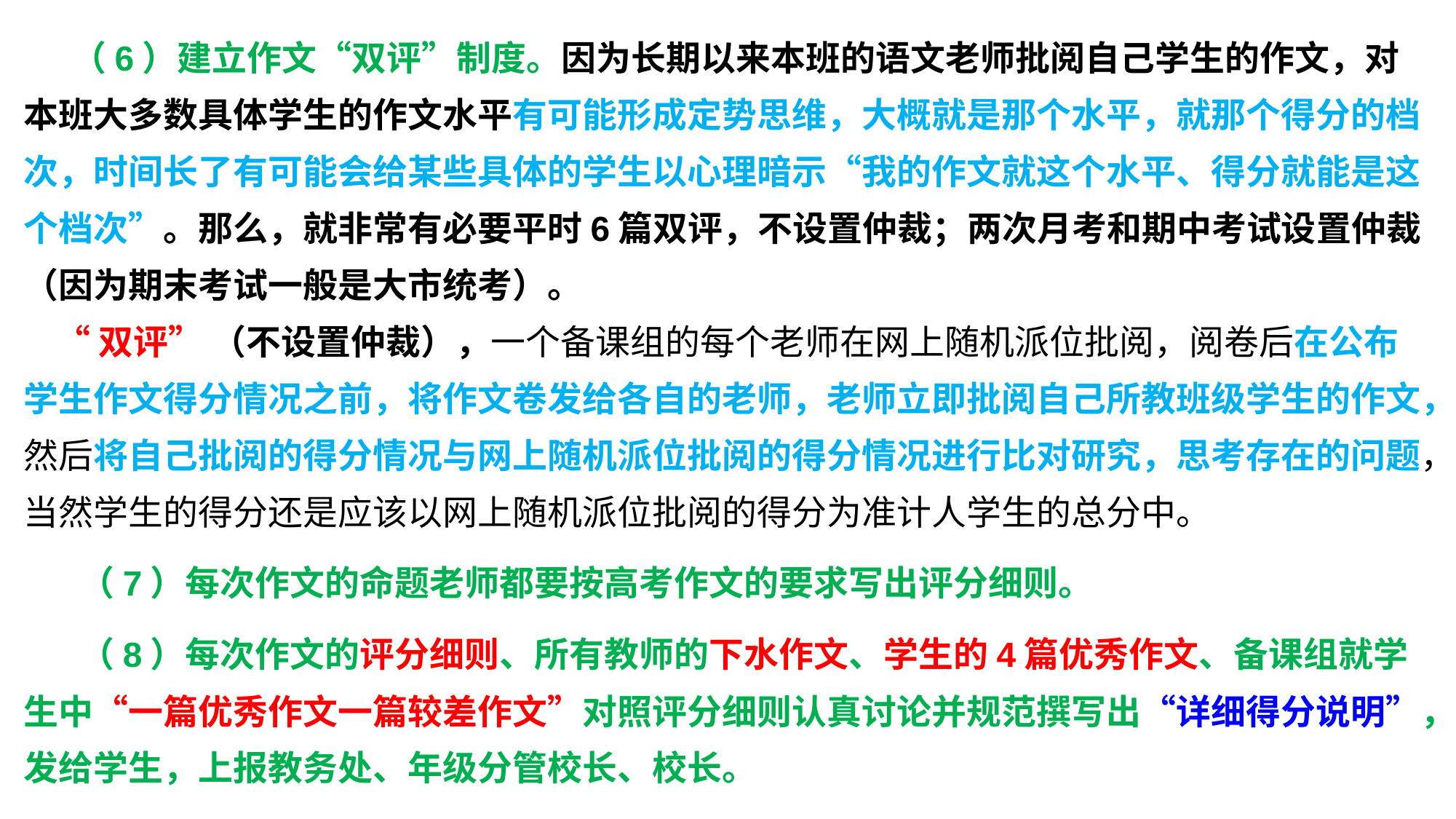

# （6）建立作文“双评”制度。因为长期以来本班的语文老师批阅自己学生的作文，对本班大多数具体学生的作文水平有可能形成定势思维，大概就是那个水平，就那个得分的档次，时间长了有可能会给某些具体的学生以心理暗示“我的作文就这个水平、得分就能是这个档次”。那么，就非常有必要平时6篇双评，不设置仲裁；两次月考和期中考试设置仲裁（因为期末考试一般是大市统考）。
    “双评” （不设置仲裁），一个备课组的每个老师在网上随机派位批阅，阅卷后在公布学生作文得分情况之前，将作文卷发给各自的老师，老师立即批阅自己所教班级学生的作文，然后将自己批阅的得分情况与网上随机派位批阅的得分情况进行比对研究，思考存在的问题，当然学生的得分还是应该以网上随机派位批阅的得分为准计人学生的总分中。
      （7）每次作文的命题老师都要按高考作文的要求写出评分细则。
      （8）每次作文的评分细则、所有教师的下水作文、学生的4篇优秀作文、备课组就学生中“一篇优秀作文一篇较差作文”对照评分细则认真讨论并规范撰写出“详细得分说明”，发给学生，上报教务处、年级分管校长、校长。